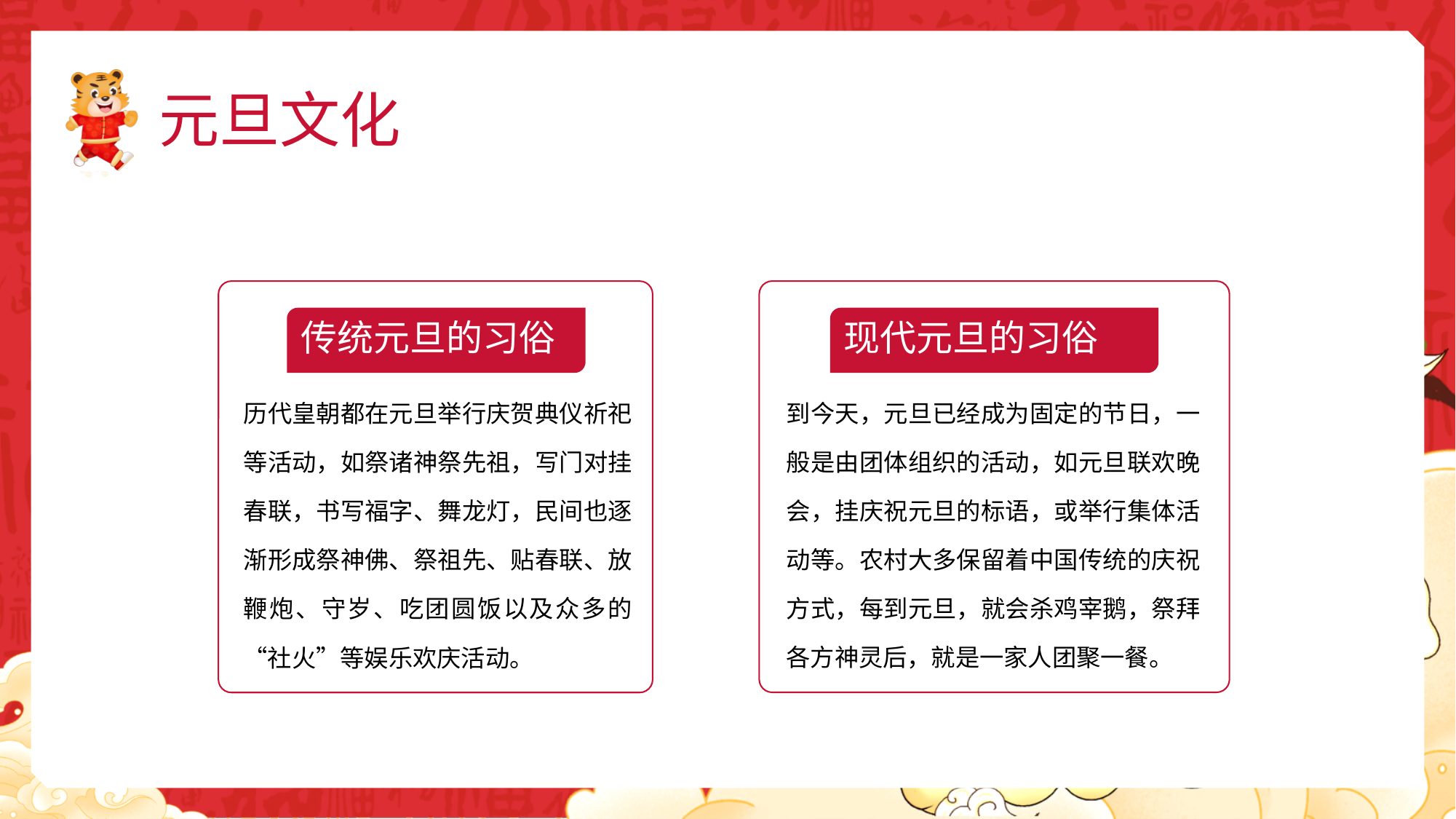

传统元旦的习俗
历代皇朝都在元旦举行庆贺典仪祈祀等活动，如祭诸神祭先祖，写门对挂春联，书写福字、舞龙灯，民间也逐渐形成祭神佛、祭祖先、贴春联、放鞭炮、守岁、吃团圆饭以及众多的“社火”等娱乐欢庆活动。

现代元旦的习俗
到今天，元旦已经成为固定的节日，一般是由团体组织的活动，如元旦联欢晚会，挂庆祝元旦的标语，或举行集体活动等。农村大多保留着中国传统的庆祝方式，每到元旦，就会杀鸡宰鹅，祭拜各方神灵后，就是一家人团聚一餐。